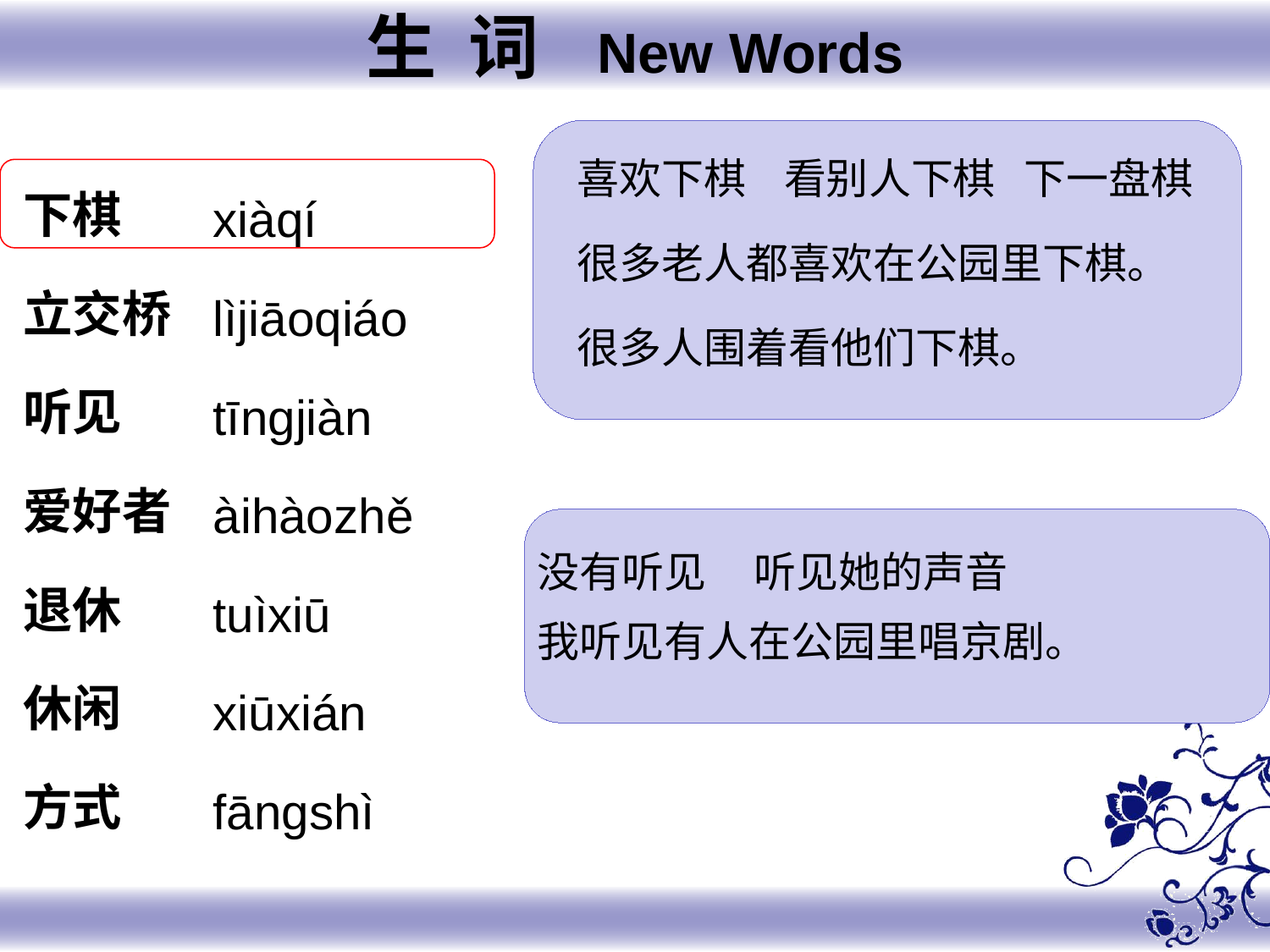

生  词   New Words
喜欢下棋    看别人下棋   下一盘棋
很多老人都喜欢在公园里下棋。
很多人围着看他们下棋。

下棋
立交桥
听见
爱好者
退休
休闲
方式
xiàqí
lìjiāoqiáo
tīngjiàn
àihàozhě
tuìxiū
xiūxián
fāngshì

没有听见     听见她的声音
我听见有人在公园里唱京剧。